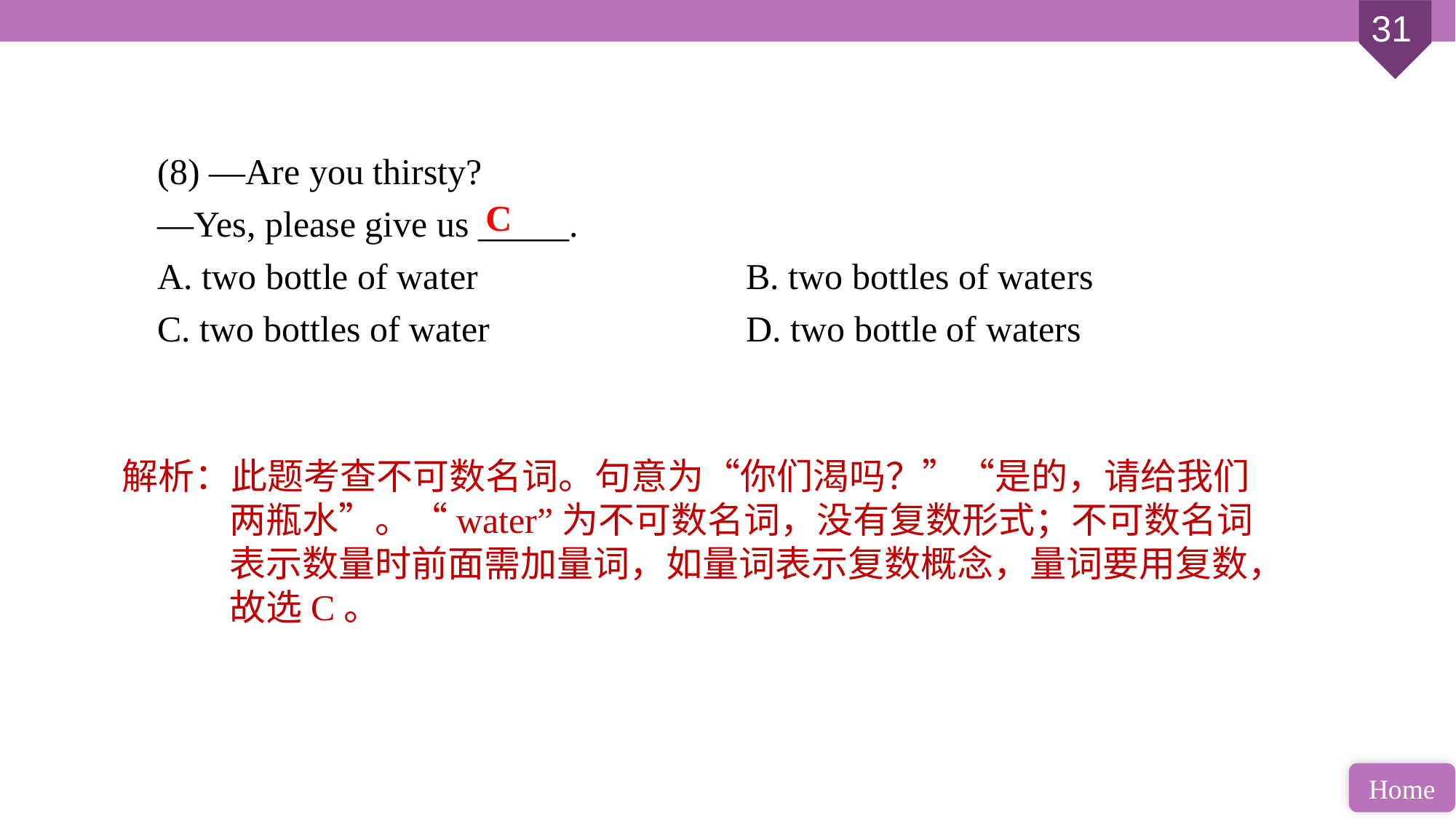

(8) —Are you thirsty?
—Yes, please give us _____.
A. two bottle of water 			B. two bottles of waters
C. two bottles of water 			D. two bottle of waters
C
解析：此题考查不可数名词。句意为“你们渴吗？”“是的，请给我们两瓶水”。“water”为不可数名词，没有复数形式；不可数名词表示数量时前面需加量词，如量词表示复数概念，量词要用复数，故选C。